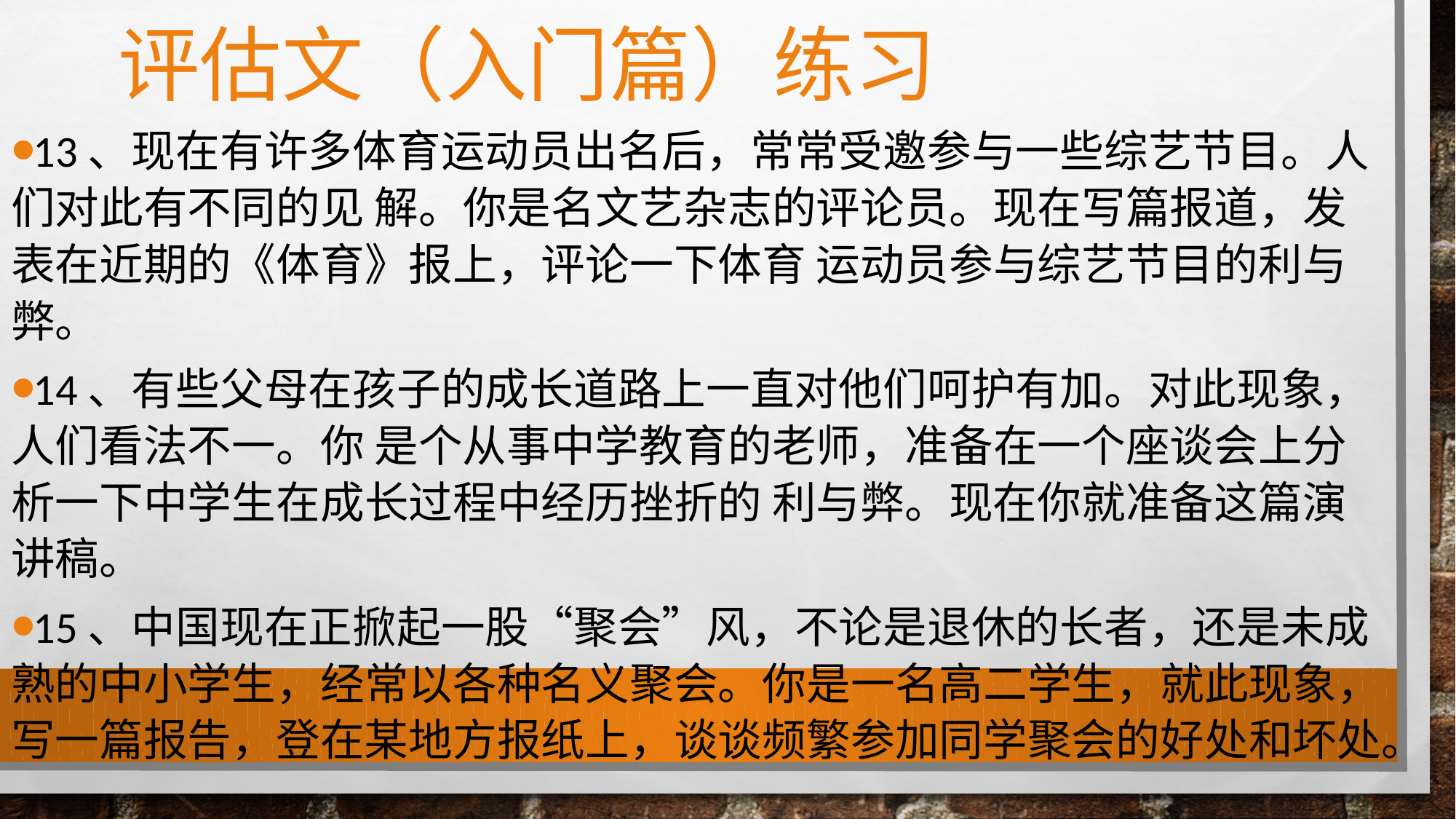

# 评估文（入门篇）练习
13、现在有许多体育运动员出名后，常常受邀参与一些综艺节目。人们对此有不同的见 解。你是名文艺杂志的评论员。现在写篇报道，发表在近期的《体育》报上，评论一下体育 运动员参与综艺节目的利与弊。
14、有些父母在孩子的成长道路上一直对他们呵护有加。对此现象，人们看法不一。你 是个从事中学教育的老师，准备在一个座谈会上分析一下中学生在成长过程中经历挫折的 利与弊。现在你就准备这篇演讲稿。
15、中国现在正掀起一股“聚会”风，不论是退休的长者，还是未成熟的中小学生，经常以各种名义聚会。你是一名高二学生，就此现象，写一篇报告，登在某地方报纸上，谈谈频繁参加同学聚会的好处和坏处。